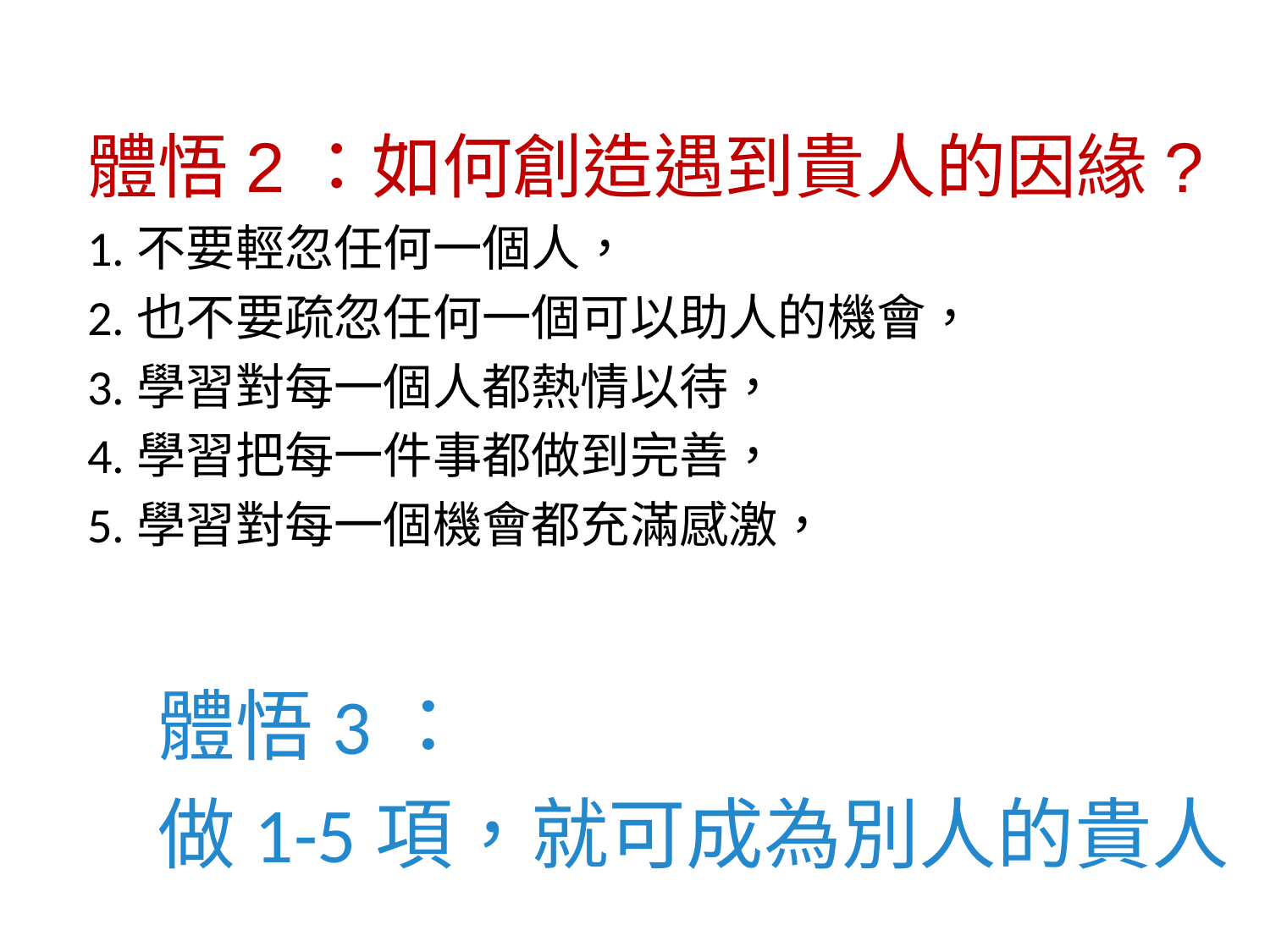

體悟2：如何創造遇到貴人的因緣?
1.不要輕忽任何一個人，
2.也不要疏忽任何一個可以助人的機會，
3.學習對每一個人都熱情以待，
4.學習把每一件事都做到完善，
5.學習對每一個機會都充滿感激，

   體悟3：
   做1-5項，就可成為別人的貴人